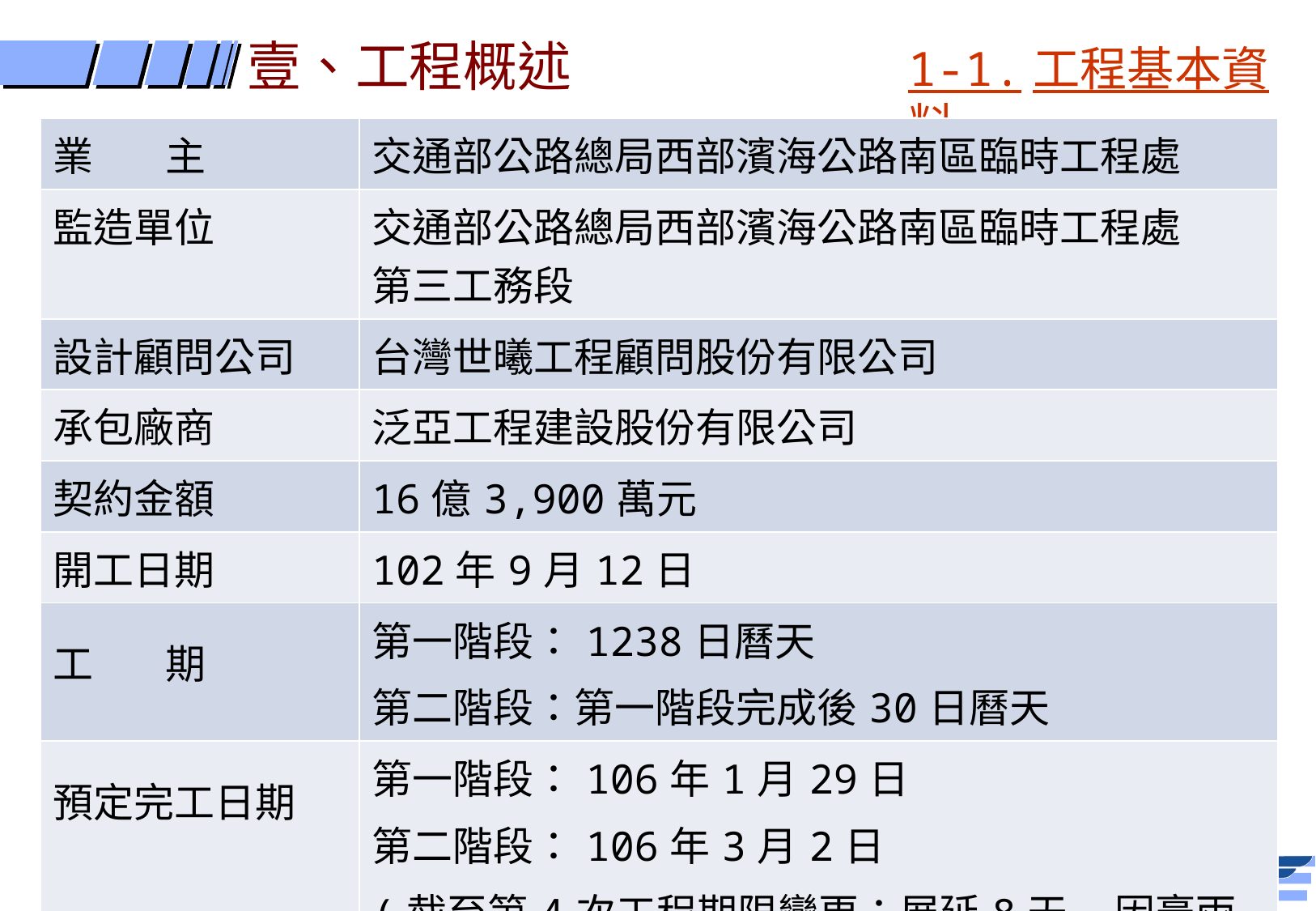

壹、工程概述
1-1.工程基本資料
| 業 主 | 交通部公路總局西部濱海公路南區臨時工程處 |
| --- | --- |
| 監造單位 | 交通部公路總局西部濱海公路南區臨時工程處 第三工務段 |
| 設計顧問公司 | 台灣世曦工程顧問股份有限公司 |
| 承包廠商 | 泛亞工程建設股份有限公司 |
| 契約金額 | 16億3,900萬元 |
| 開工日期 | 102年9月12日 |
| 工 期 | 第一階段：1238日曆天 第二階段：第一階段完成後30日曆天 |
| 預定完工日期 | 第一階段：106年1月29日 第二階段：106年3月2日 (截至第4次工程期限變更：展延8天-因豪雨颱風) |